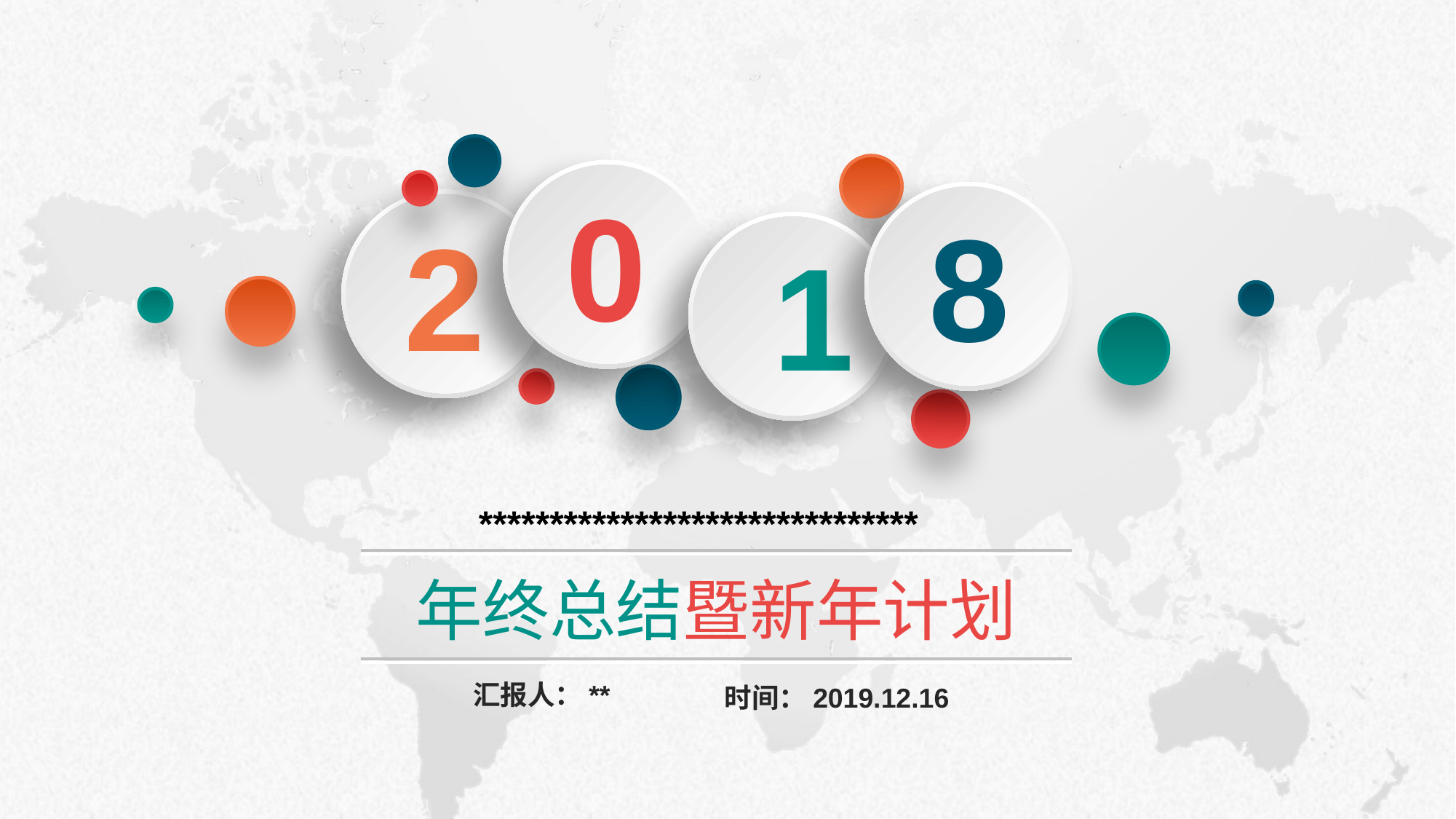

0

8

2

1

*******************************
年终总结暨新年计划
汇报人：**
时间：2019.12.16